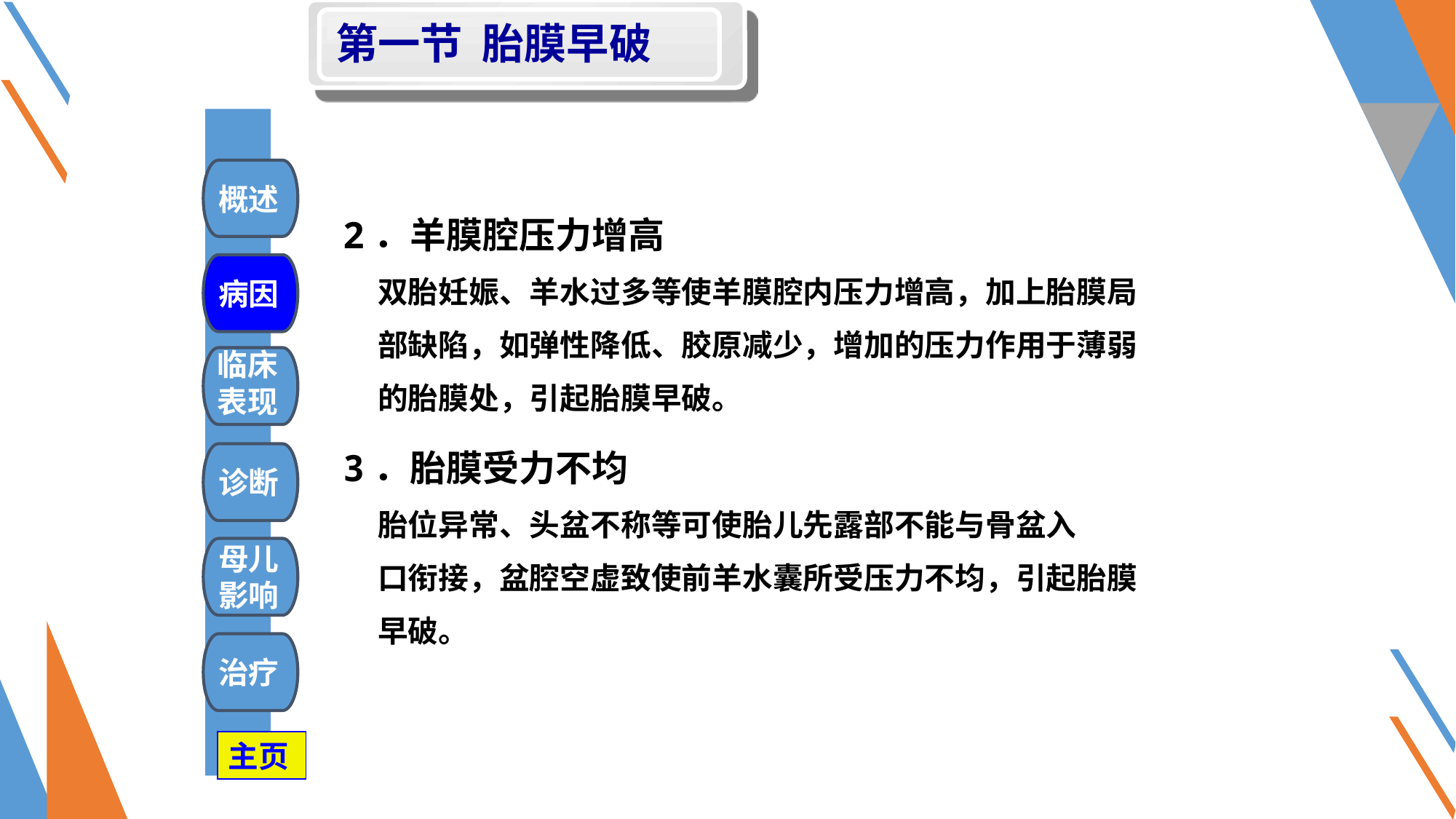

第一节  胎膜早破

#

概述

2．羊膜腔压力增高
    双胎妊娠、羊水过多等使羊膜腔内压力增高，加上胎膜局
    部缺陷，如弹性降低、胶原减少，增加的压力作用于薄弱
    的胎膜处，引起胎膜早破。
3．胎膜受力不均
    胎位异常、头盆不称等可使胎儿先露部不能与骨盆入
    口衔接，盆腔空虚致使前羊水囊所受压力不均，引起胎膜
    早破。

病因
临床
表现

诊断
母儿
影响
治疗
主页